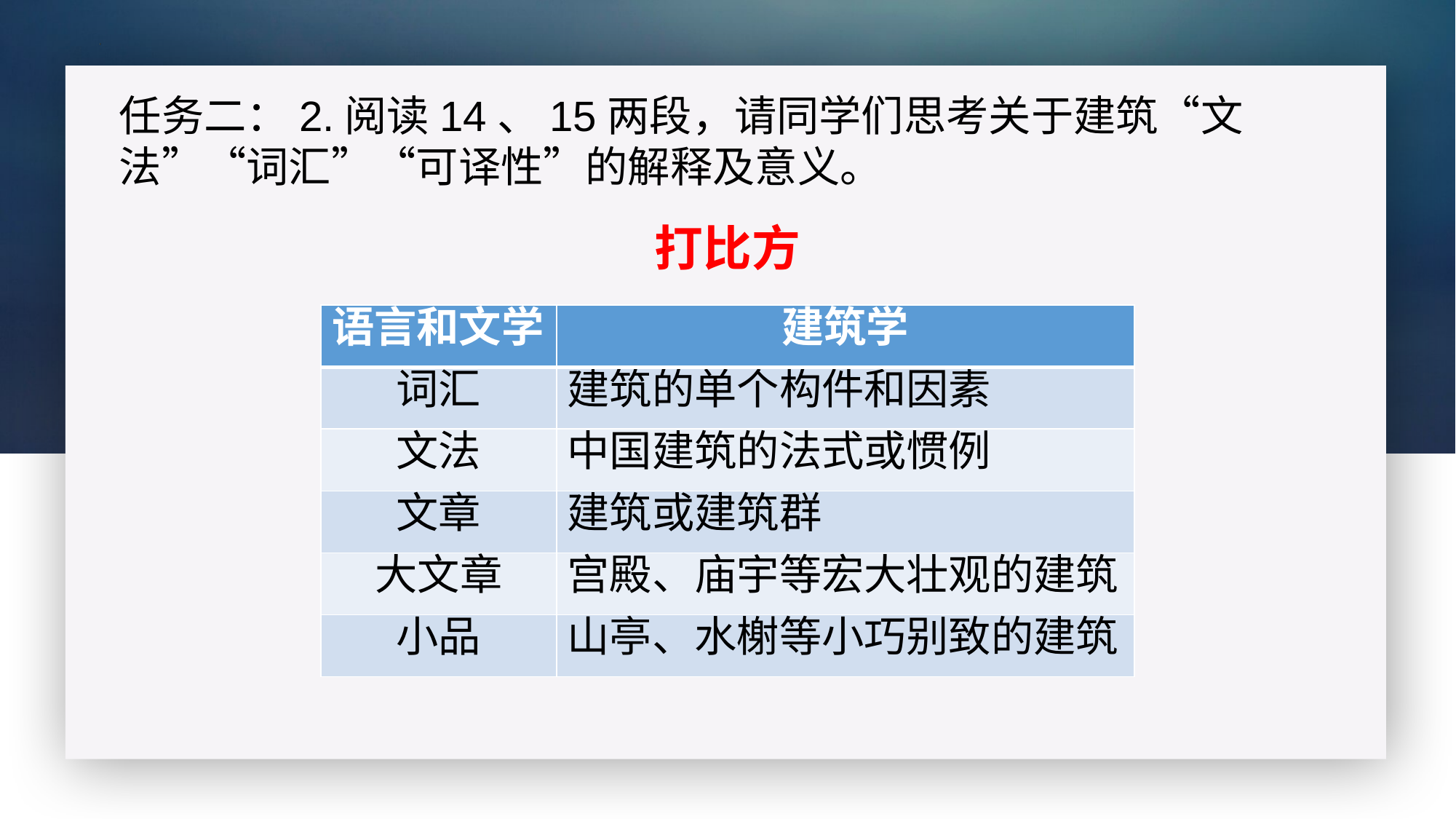

任务二：2.阅读14、15两段，请同学们思考关于建筑“文法”“词汇”“可译性”的解释及意义。
打比方
| 语言和文学 | 建筑学 |
| --- | --- |
| 词汇 | 建筑的单个构件和因素 |
| 文法 | 中国建筑的法式或惯例 |
| 文章 | 建筑或建筑群 |
| 大文章 | 宫殿、庙宇等宏大壮观的建筑 |
| 小品 | 山亭、水榭等小巧别致的建筑 |